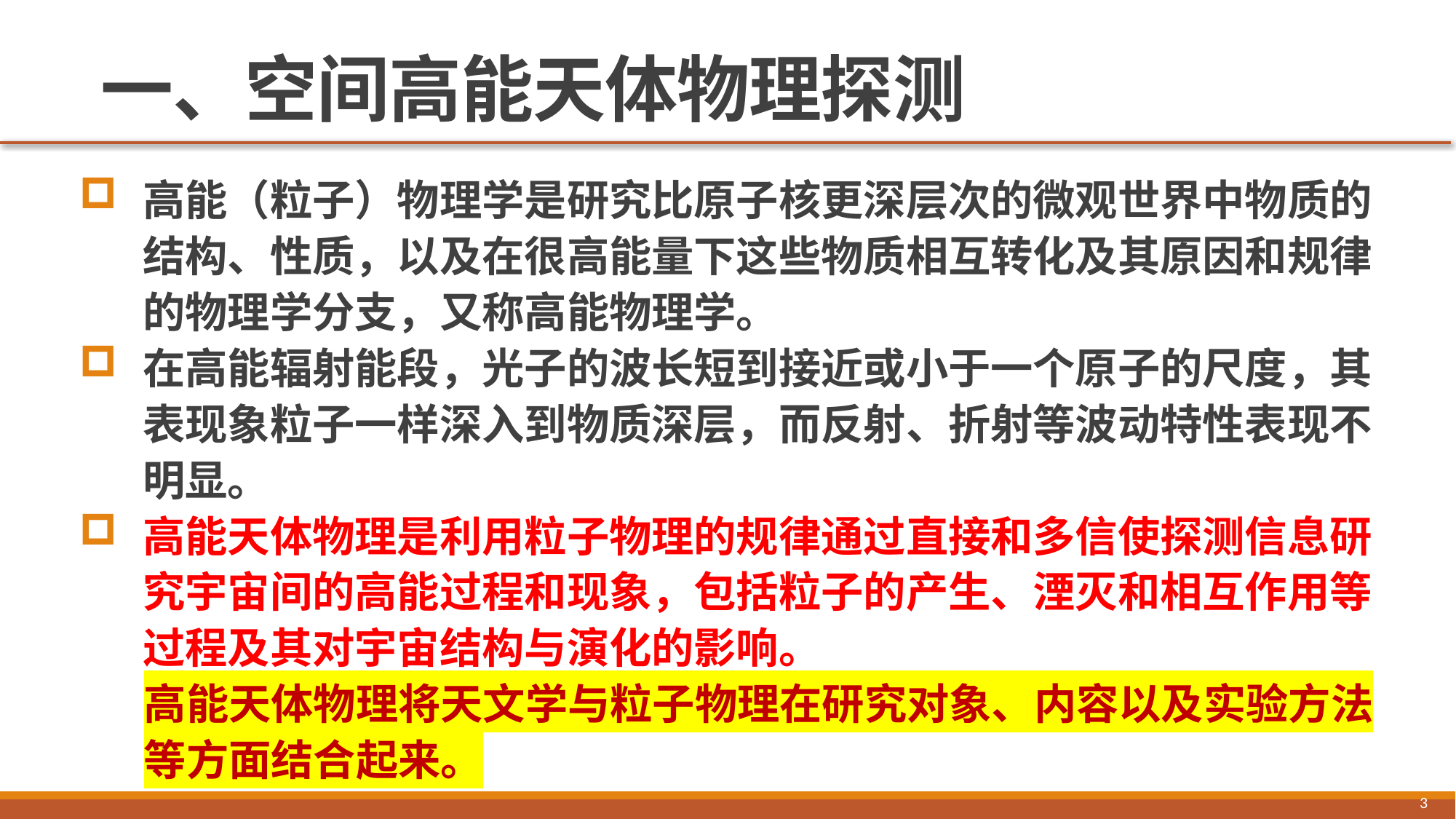

# 一、空间高能天体物理探测
高能（粒子）物理学是研究比原子核更深层次的微观世界中物质的结构、性质，以及在很高能量下这些物质相互转化及其原因和规律的物理学分支，又称高能物理学。
在高能辐射能段，光子的波长短到接近或小于一个原子的尺度，其表现象粒子一样深入到物质深层，而反射、折射等波动特性表现不明显。
高能天体物理是利用粒子物理的规律通过直接和多信使探测信息研究宇宙间的高能过程和现象，包括粒子的产生、湮灭和相互作用等过程及其对宇宙结构与演化的影响。
高能天体物理将天文学与粒子物理在研究对象、内容以及实验方法等方面结合起来。
3